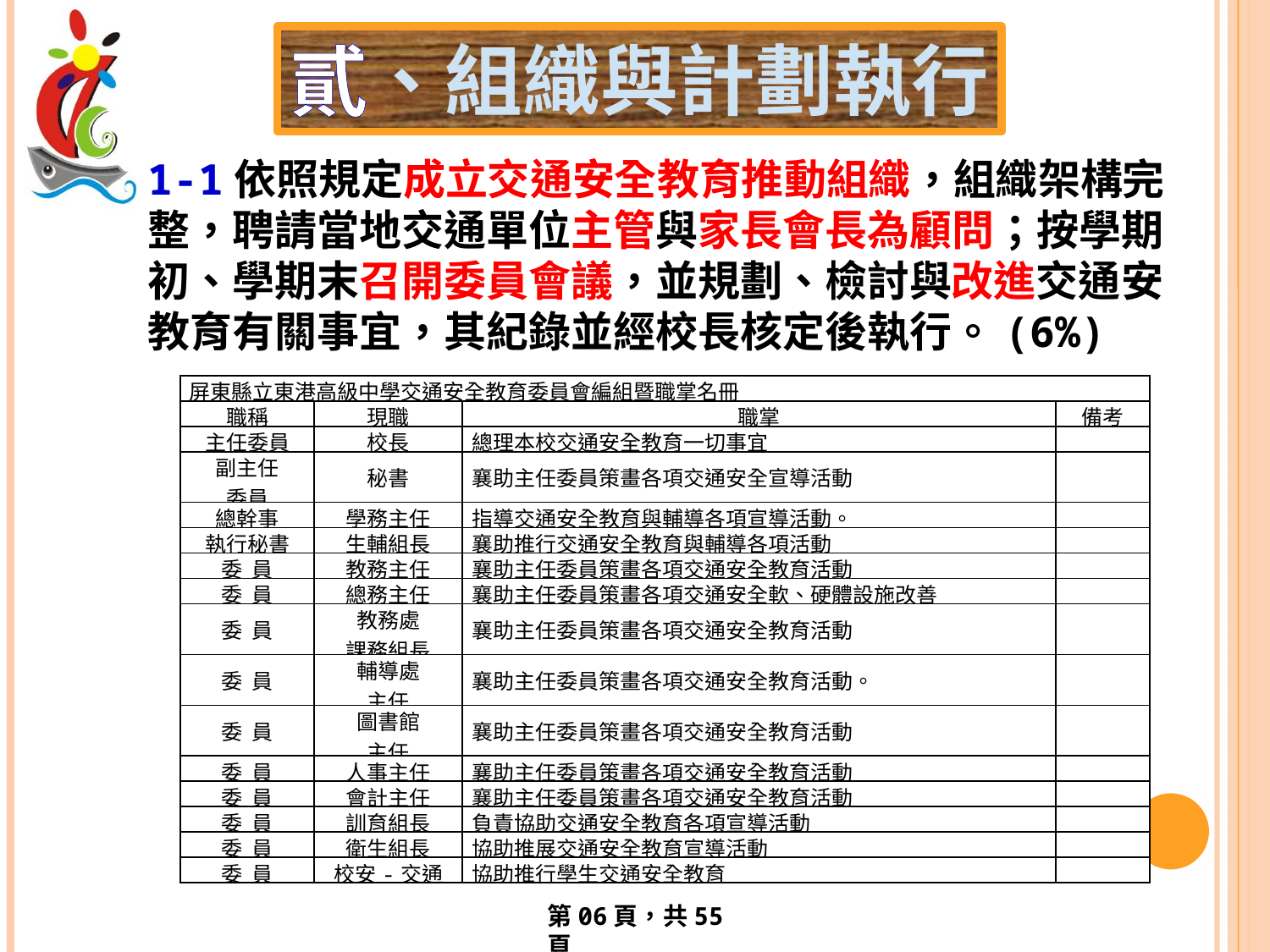

貳、組織與計劃執行
1-1依照規定成立交通安全教育推動組織，組織架構完整，聘請當地交通單位主管與家長會長為顧問；按學期初、學期末召開委員會議，並規劃、檢討與改進交通安教育有關事宜，其紀錄並經校長核定後執行。(6%)
| 屏東縣立東港高級中學交通安全教育委員會編組暨職掌名冊 |  |  |  |
| --- | --- | --- | --- |
| 職稱 | 現職 | 職掌 | 備考 |
| 主任委員 | 校長 | 總理本校交通安全教育一切事宜 |  |
| 副主任 委員 | 秘書 | 襄助主任委員策畫各項交通安全宣導活動 |  |
| 總幹事 | 學務主任 | 指導交通安全教育與輔導各項宣導活動。 |  |
| 執行秘書 | 生輔組長 | 襄助推行交通安全教育與輔導各項活動 |  |
| 委 員 | 教務主任 | 襄助主任委員策畫各項交通安全教育活動 |  |
| 委 員 | 總務主任 | 襄助主任委員策畫各項交通安全軟、硬體設施改善 |  |
| 委 員 | 教務處 課務組長 | 襄助主任委員策畫各項交通安全教育活動 |  |
| 委 員 | 輔導處 主任 | 襄助主任委員策畫各項交通安全教育活動。 |  |
| 委 員 | 圖書館 主任 | 襄助主任委員策畫各項交通安全教育活動 |  |
| 委 員 | 人事主任 | 襄助主任委員策畫各項交通安全教育活動 |  |
| 委 員 | 會計主任 | 襄助主任委員策畫各項交通安全教育活動 |  |
| 委 員 | 訓育組長 | 負責協助交通安全教育各項宣導活動 |  |
| 委 員 | 衛生組長 | 協助推展交通安全教育宣導活動 |  |
| 委 員 | 校安-交通 | 協助推行學生交通安全教育 |  |
第06頁，共55頁